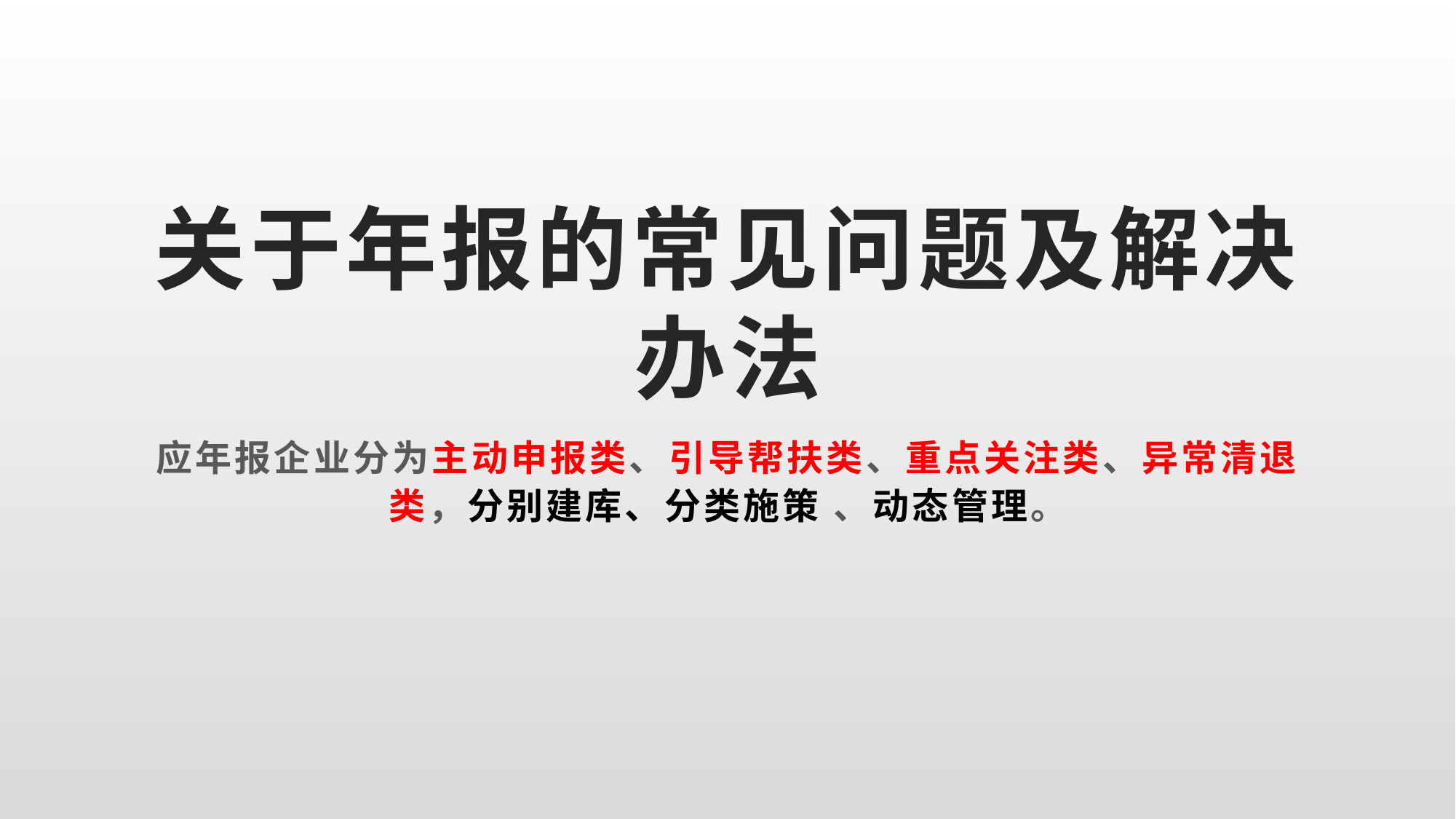

# 关于年报的常见问题及解决办法
应年报企业分为主动申报类、引导帮扶类、重点关注类、异常清退类，分别建库、分类施策 、动态管理。